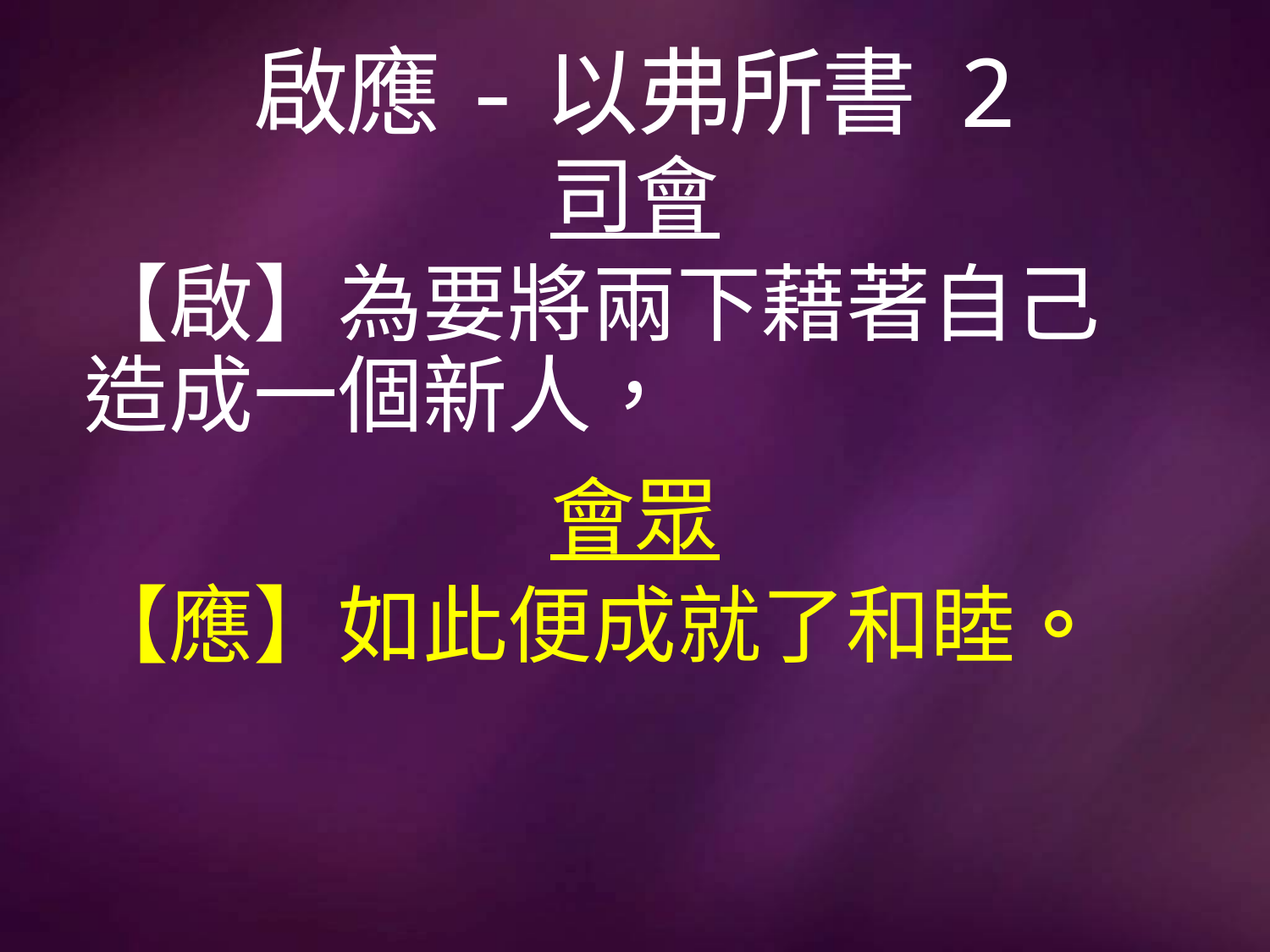

# 啟應-以弗所書 2
司會
【啟】為要將兩下藉著自己造成一個新人，

會眾
【應】如此便成就了和睦。